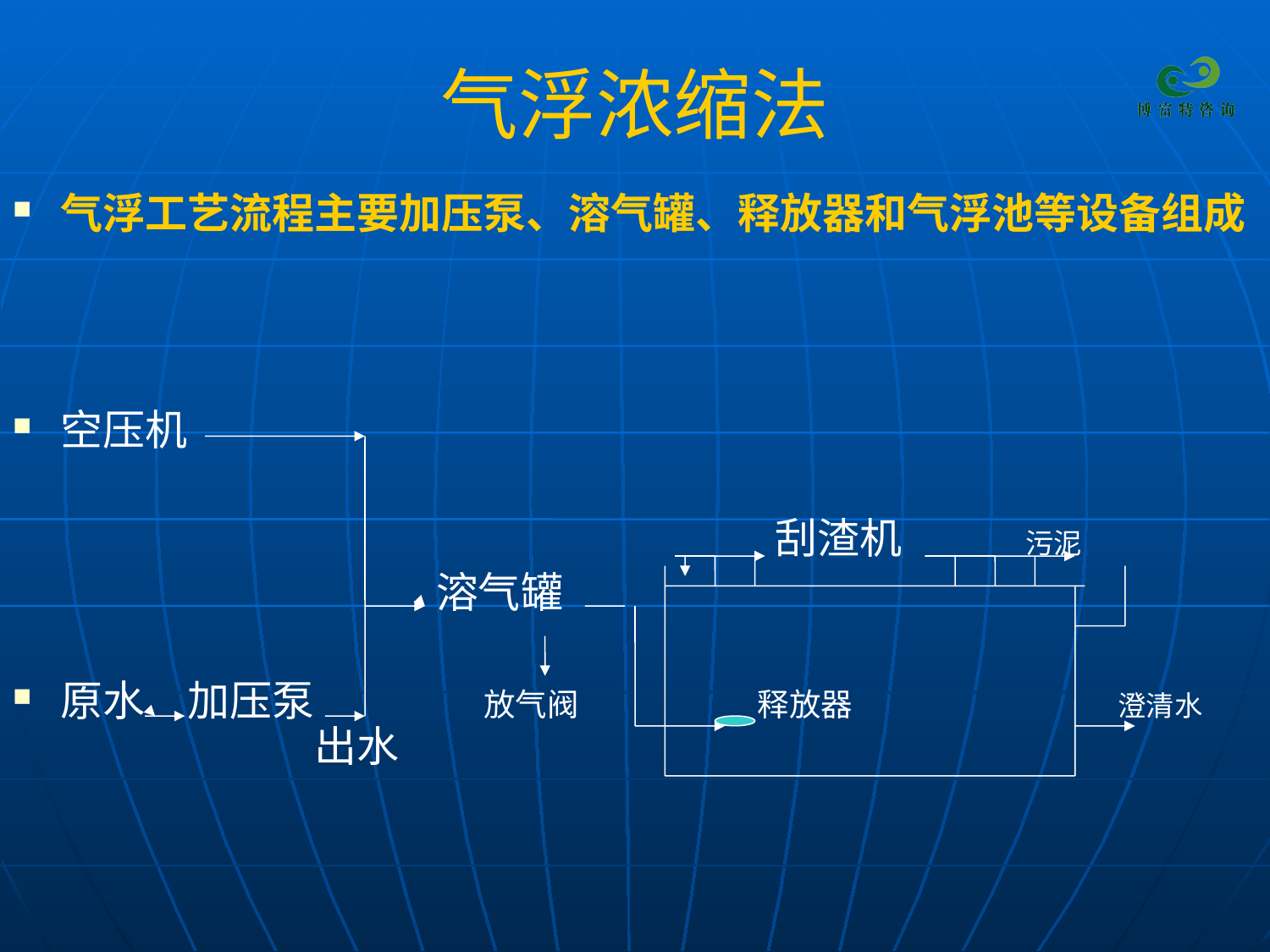

# 气浮浓缩法
气浮工艺流程主要加压泵、溶气罐、释放器和气浮池等设备组成

空压机

　　　　　　　　　　　　　　　　　　刮渣机             污泥
　　　　　　　　　　溶气罐

原水　加压泵　　　　放气阀　　　　 释放器　　　　　　    澄清水　　　　　　　出水